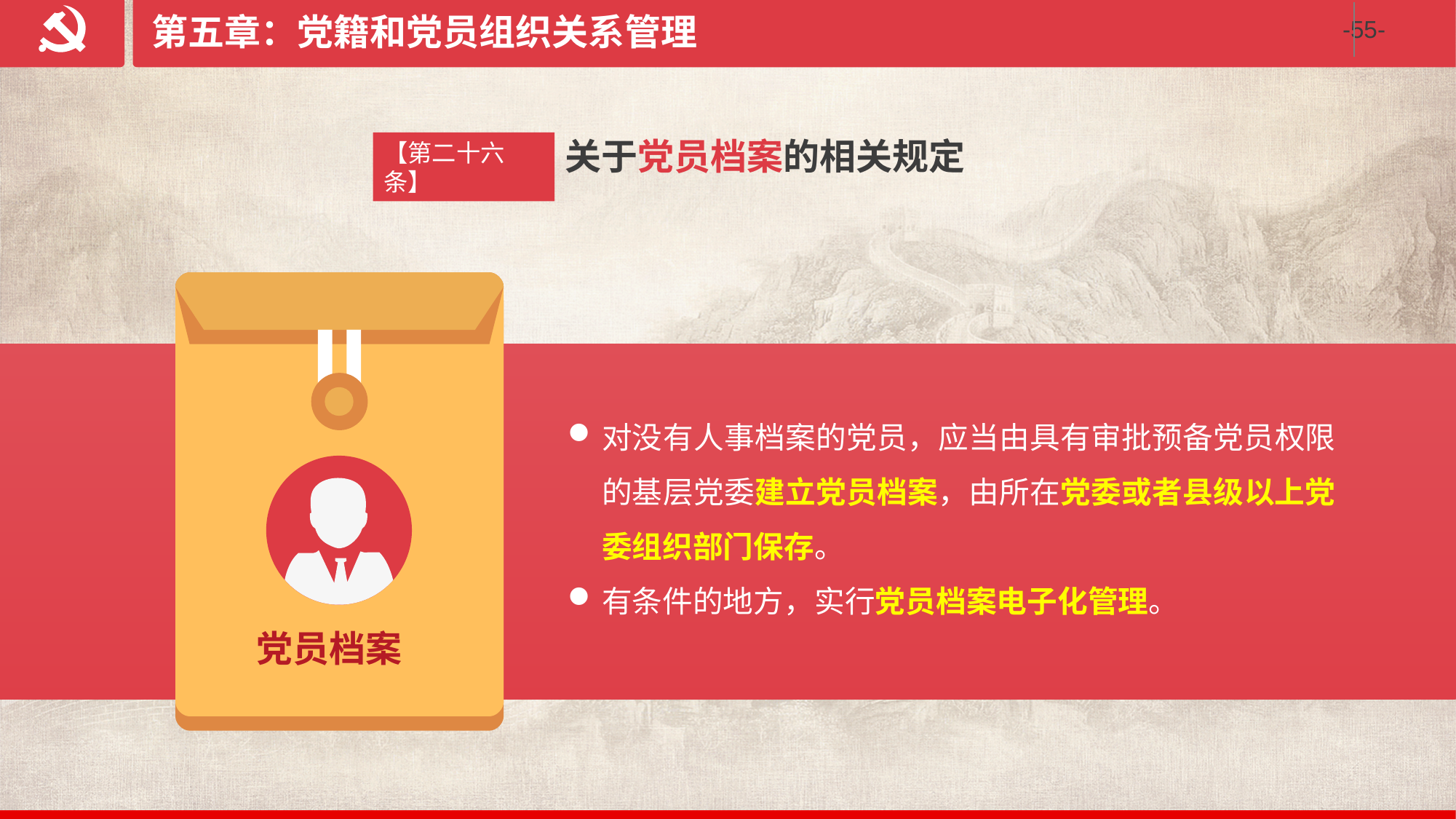

第五章：党籍和党员组织关系管理
关于党员档案的相关规定
【第二十六条】

党员档案

对没有人事档案的党员，应当由具有审批预备党员权限的基层党委建立党员档案，由所在党委或者县级以上党委组织部门保存。
有条件的地方，实行党员档案电子化管理。